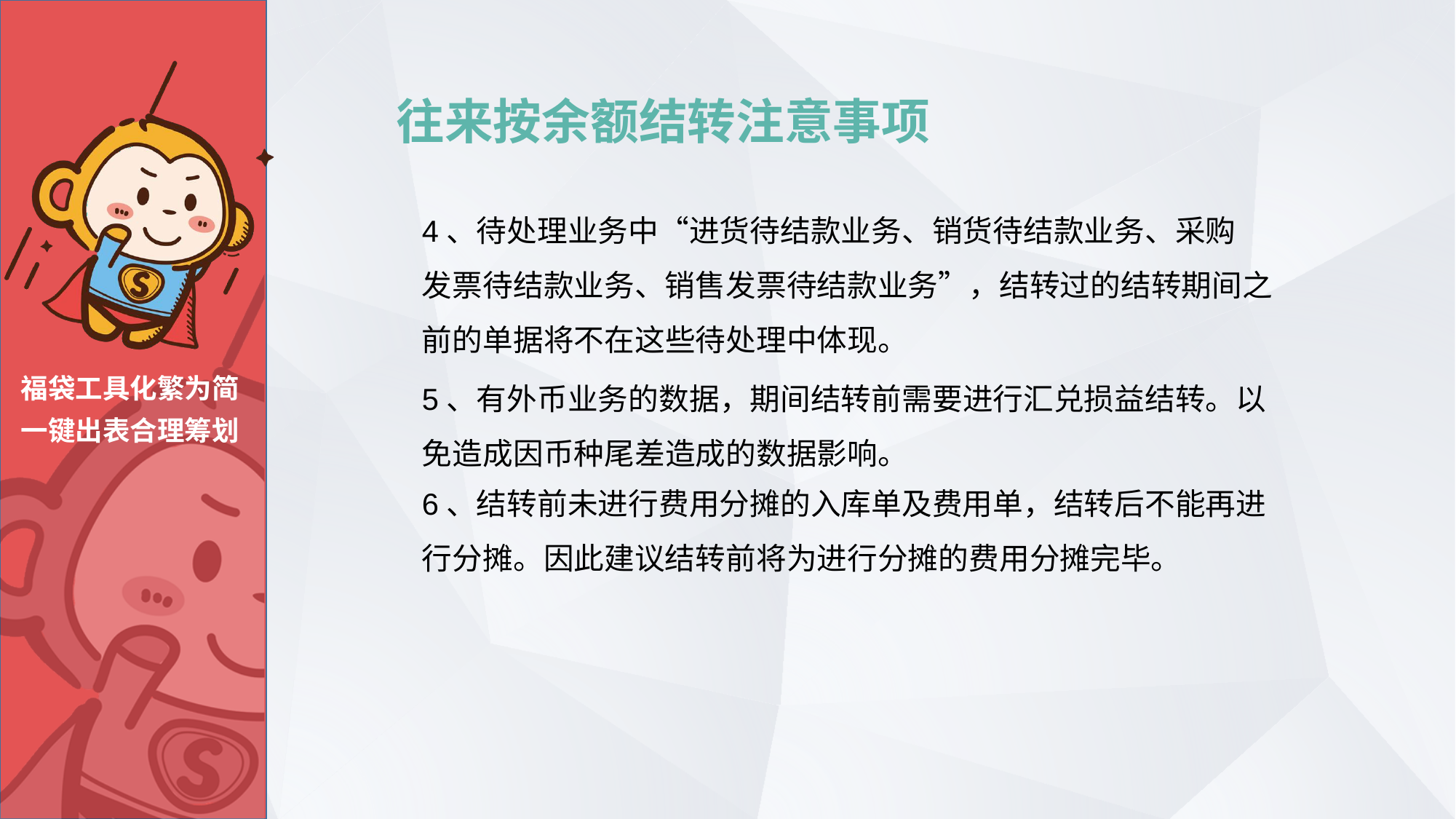

# 往来按余额结转注意事项
4、待处理业务中“进货待结款业务、销货待结款业务、采购
发票待结款业务、销售发票待结款业务”，结转过的结转期间之 前的单据将不在这些待处理中体现。
5、有外币业务的数据，期间结转前需要进行汇兑损益结转。以 免造成因币种尾差造成的数据影响。
6、结转前未进行费用分摊的入库单及费用单，结转后不能再进
行分摊。因此建议结转前将为进行分摊的费用分摊完毕。

福袋工具化繁为简
一键出表合理筹划